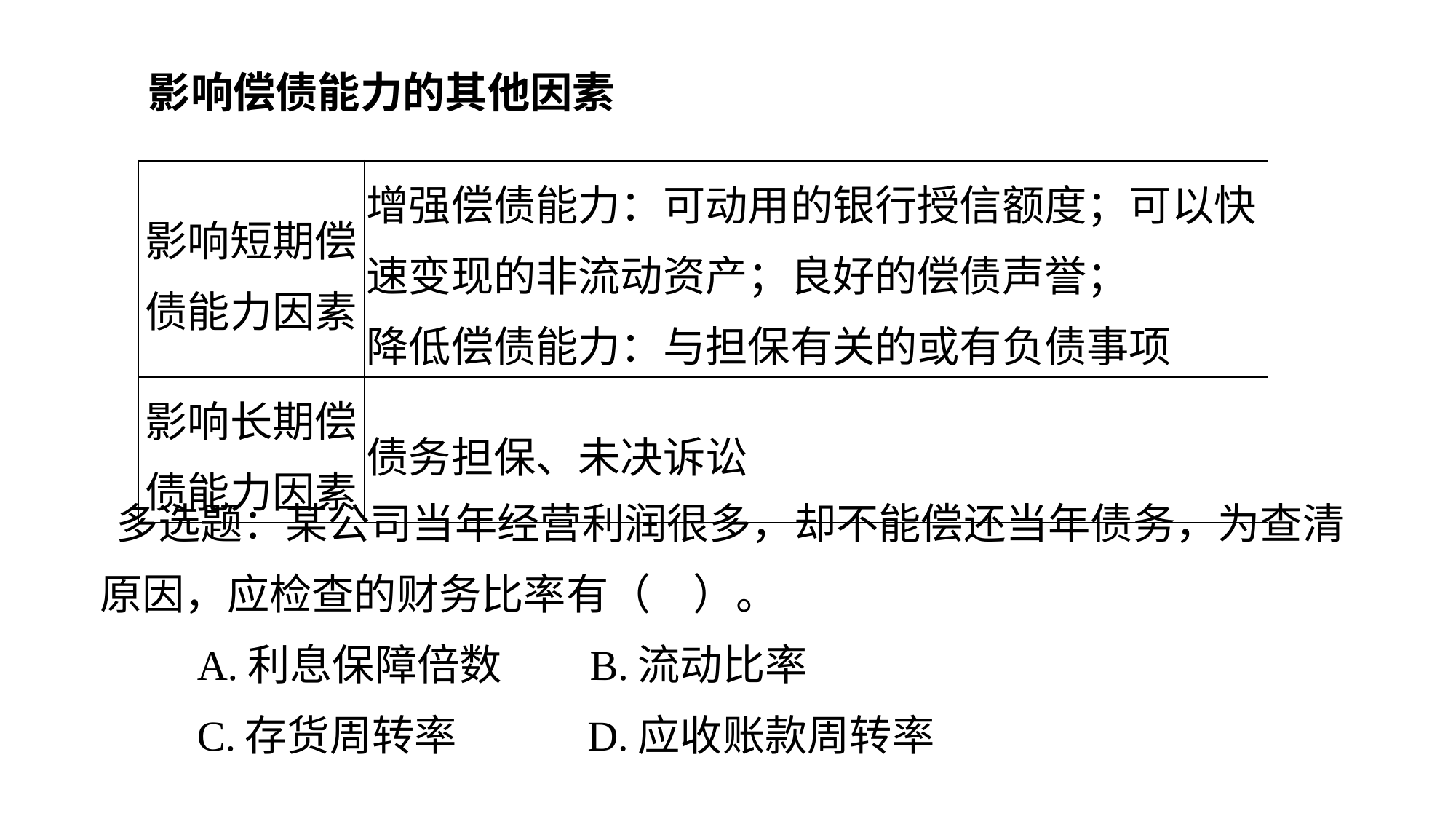

影响偿债能力的其他因素
| 影响短期偿债能力因素 | 增强偿债能力：可动用的银行授信额度；可以快速变现的非流动资产；良好的偿债声誉； 降低偿债能力：与担保有关的或有负债事项 |
| --- | --- |
| 影响长期偿债能力因素 | 债务担保、未决诉讼 |
| 多选题：某公司当年经营利润很多，却不能偿还当年债务，为查清原因，应检查的财务比率有（　）。 　　A.利息保障倍数 B.流动比率 　　C.存货周转率　 D.应收账款周转率 |
| --- |